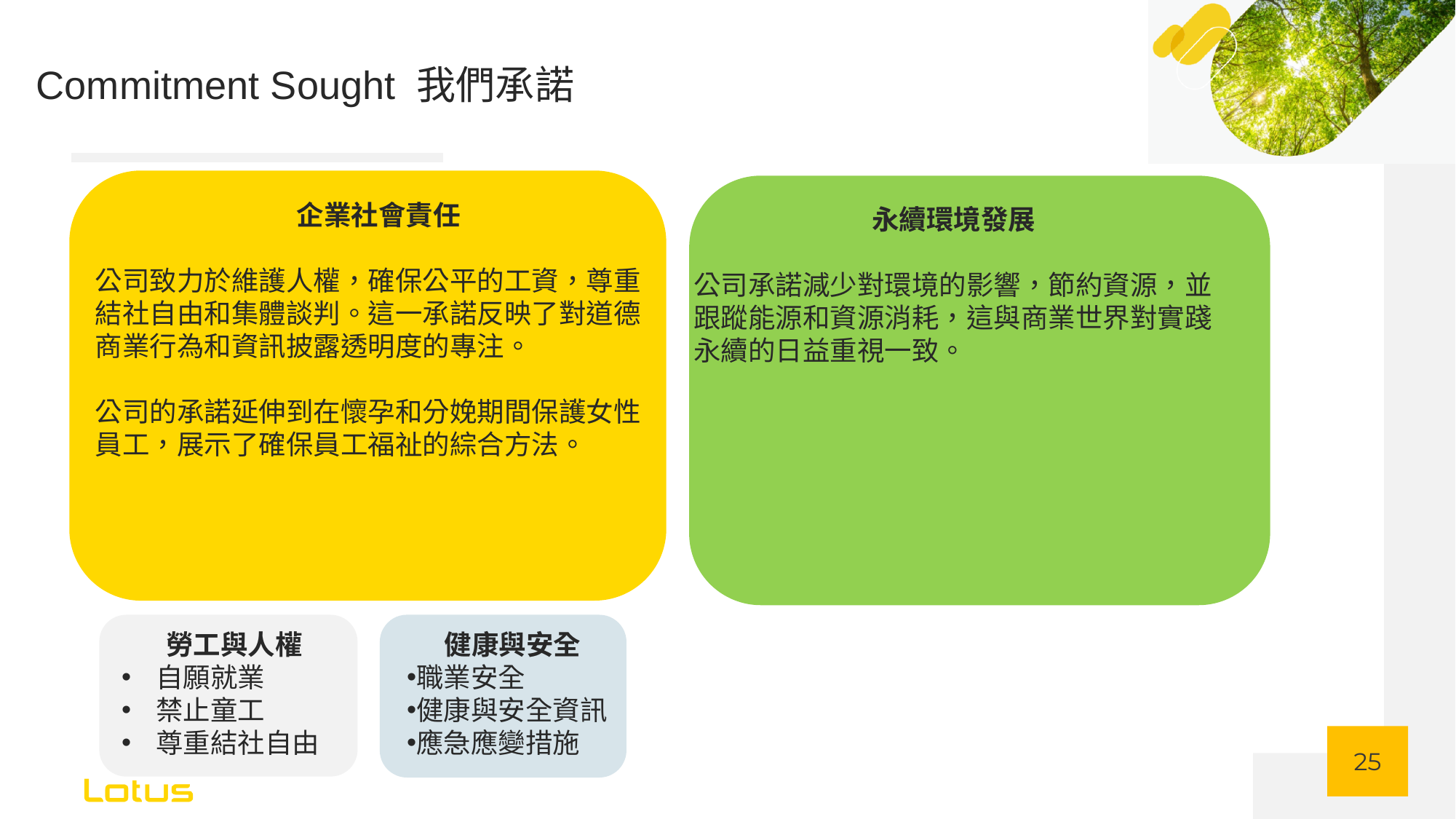

# Commitment Sought 我們承諾

企業社會責任

公司致力於維護人權，確保公平的工資，尊重結社自由和集體談判。這一承諾反映了對道德商業行為和資訊披露透明度的專注。

公司的承諾延伸到在懷孕和分娩期間保護女性員工，展示了確保員工福祉的綜合方法。

永續環境發展

公司承諾減少對環境的影響，節約資源，並跟蹤能源和資源消耗，這與商業世界對實踐永續的日益重視一致。

勞工與人權
自願就業
禁止童工
尊重結社自由
健康與安全
職業安全
健康與安全資訊
應急應變措施
25